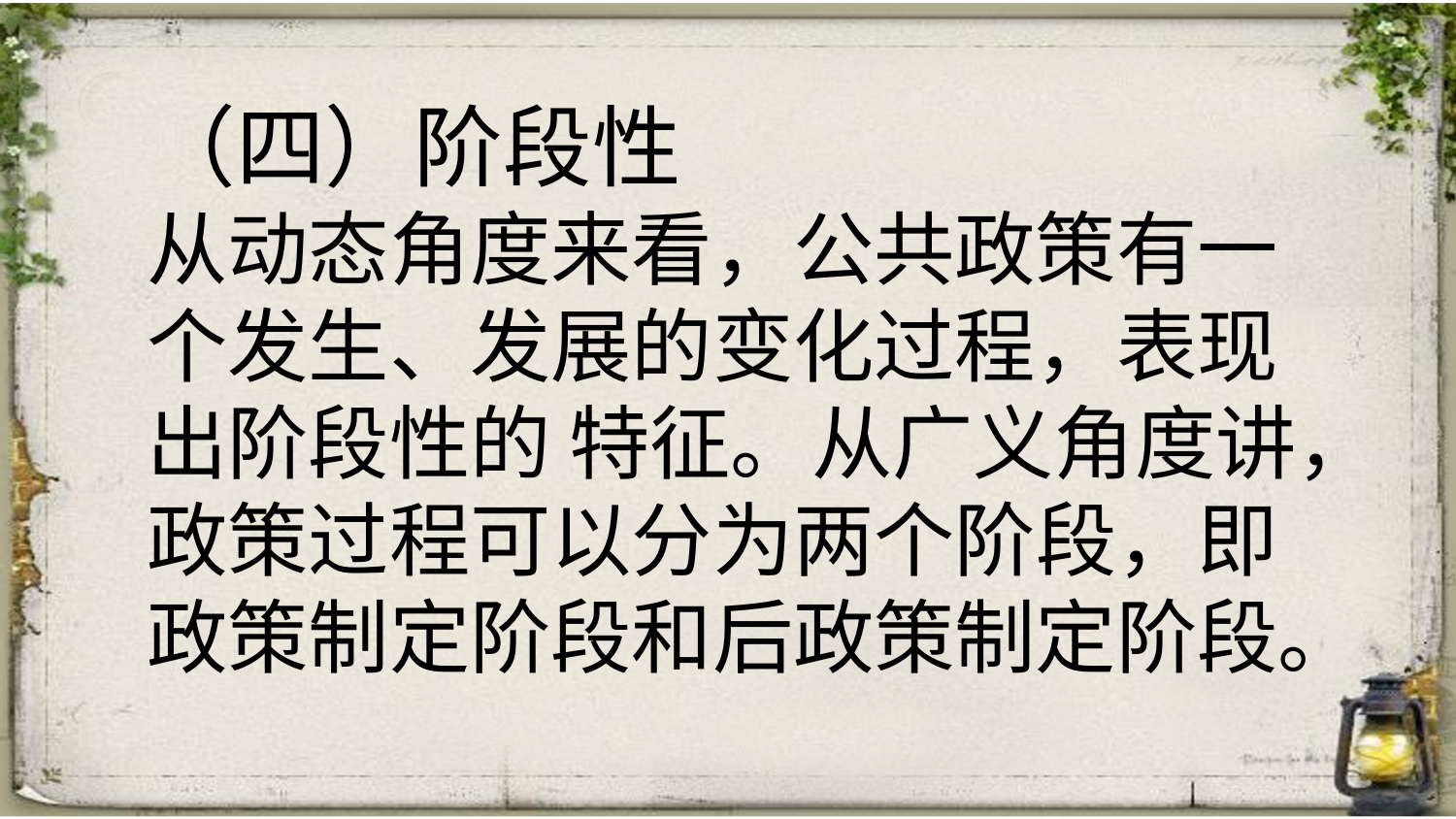

（四）阶段性
从动态角度来看，公共政策有一个发生、发展的变化过程，表现出阶段性的 特征。从广义角度讲，政策过程可以分为两个阶段，即政策制定阶段和后政策制定阶段。